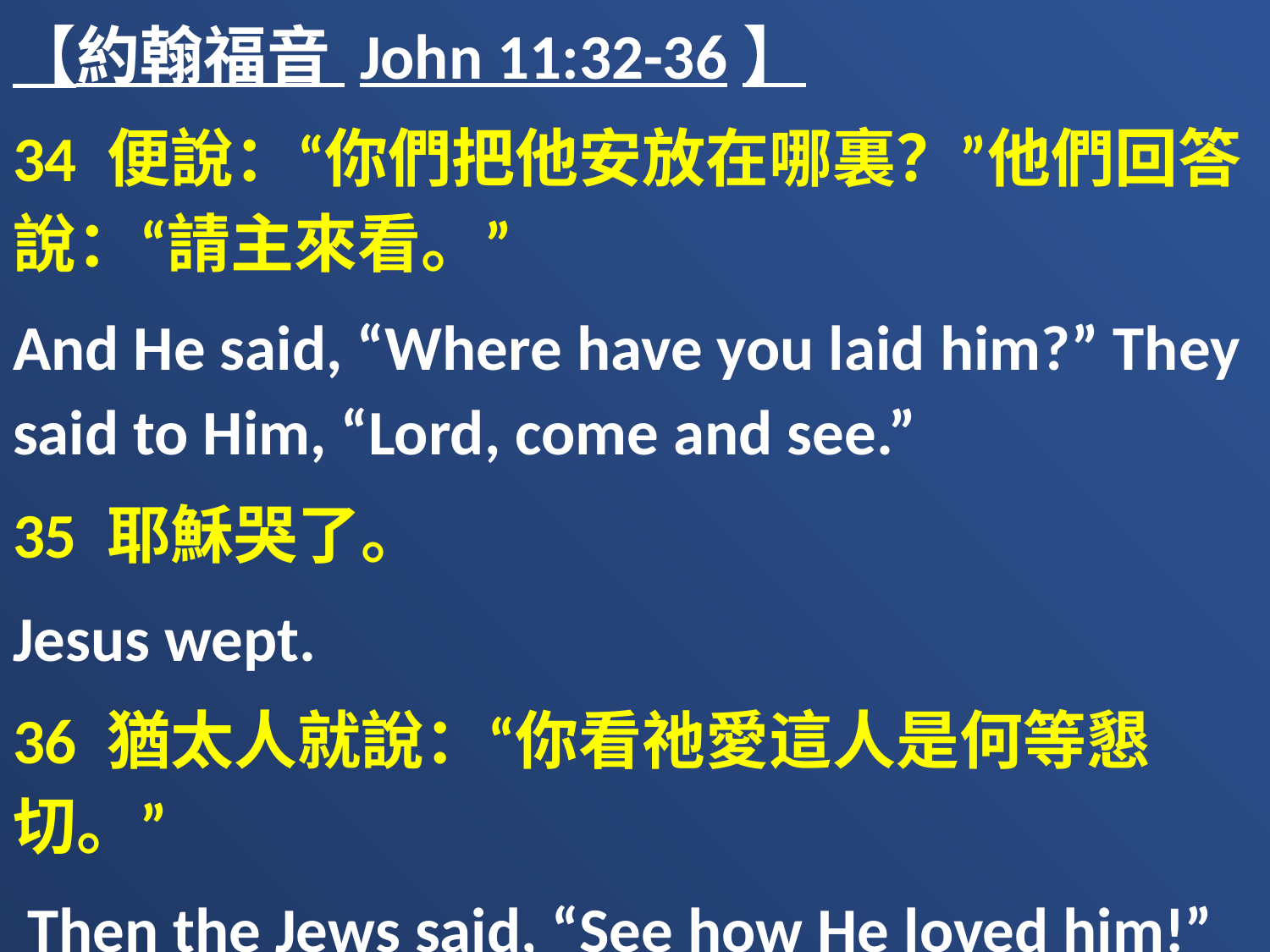

【約翰福音 John 11:32-36】
34 便說：“你們把他安放在哪裏？”他們回答說：“請主來看。”
And He said, “Where have you laid him?” They said to Him, “Lord, come and see.”
35 耶穌哭了。
Jesus wept.
36 猶太人就說：“你看祂愛這人是何等懇切。”
 Then the Jews said, “See how He loved him!”